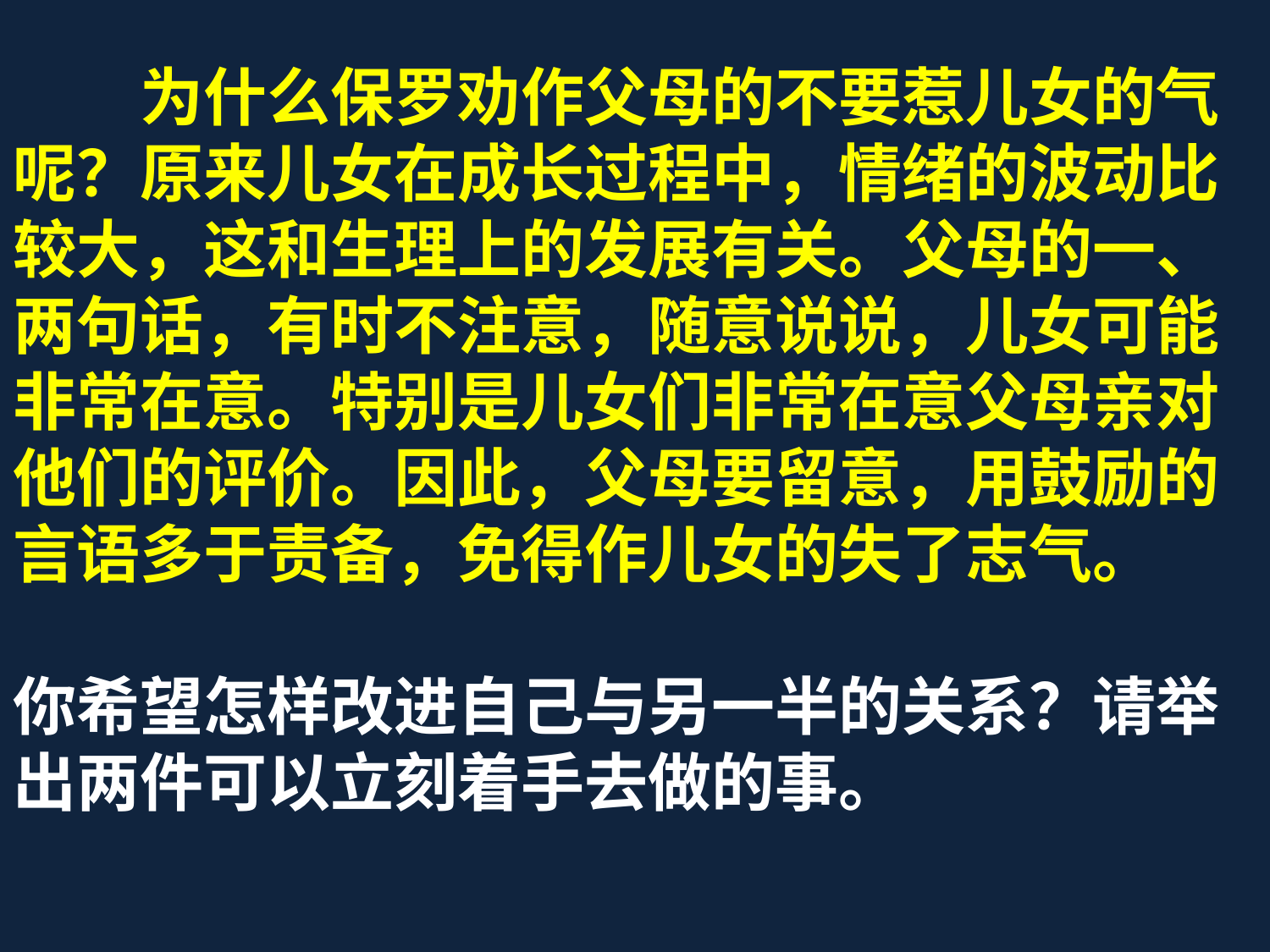

为什么保罗劝作父母的不要惹儿女的气呢？原来儿女在成长过程中，情绪的波动比较大，这和生理上的发展有关。父母的一、两句话，有时不注意，随意说说，儿女可能非常在意。特别是儿女们非常在意父母亲对他们的评价。因此，父母要留意，用鼓励的言语多于责备，免得作儿女的失了志气。

你希望怎样改进自己与另一半的关系？请举出两件可以立刻着手去做的事。